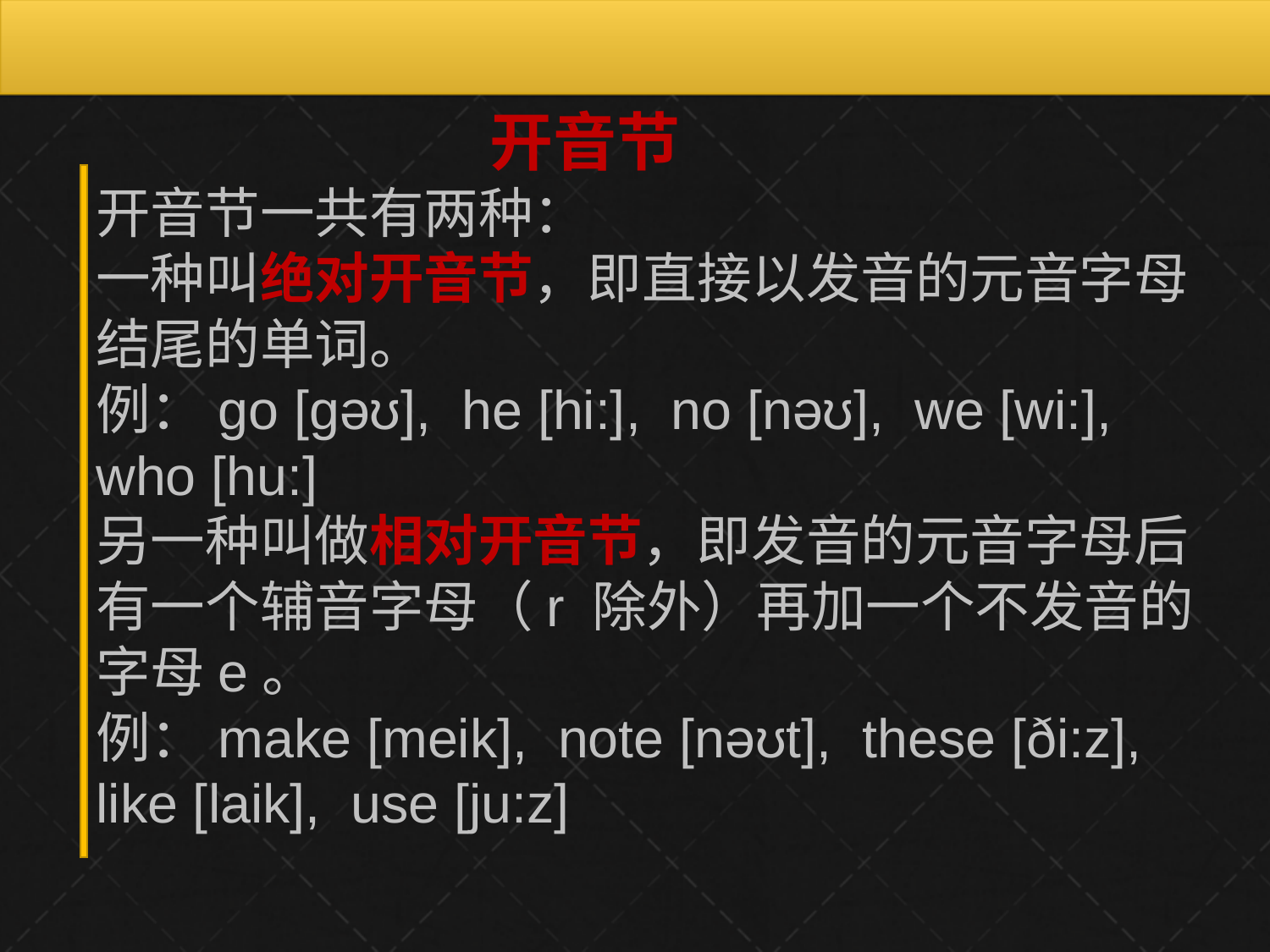

开音节
开音节一共有两种：
一种叫绝对开音节，即直接以发音的元音字母结尾的单词。
例：go [ɡəʊ],  he [hi:],  no [nəʊ],  we [wi:],  who [hu:]
另一种叫做相对开音节，即发音的元音字母后有一个辅音字母（r 除外）再加一个不发音的字母e。
例：make [meik],  note [nəʊt],  these [ði:z],  like [laik],  use [ju:z]